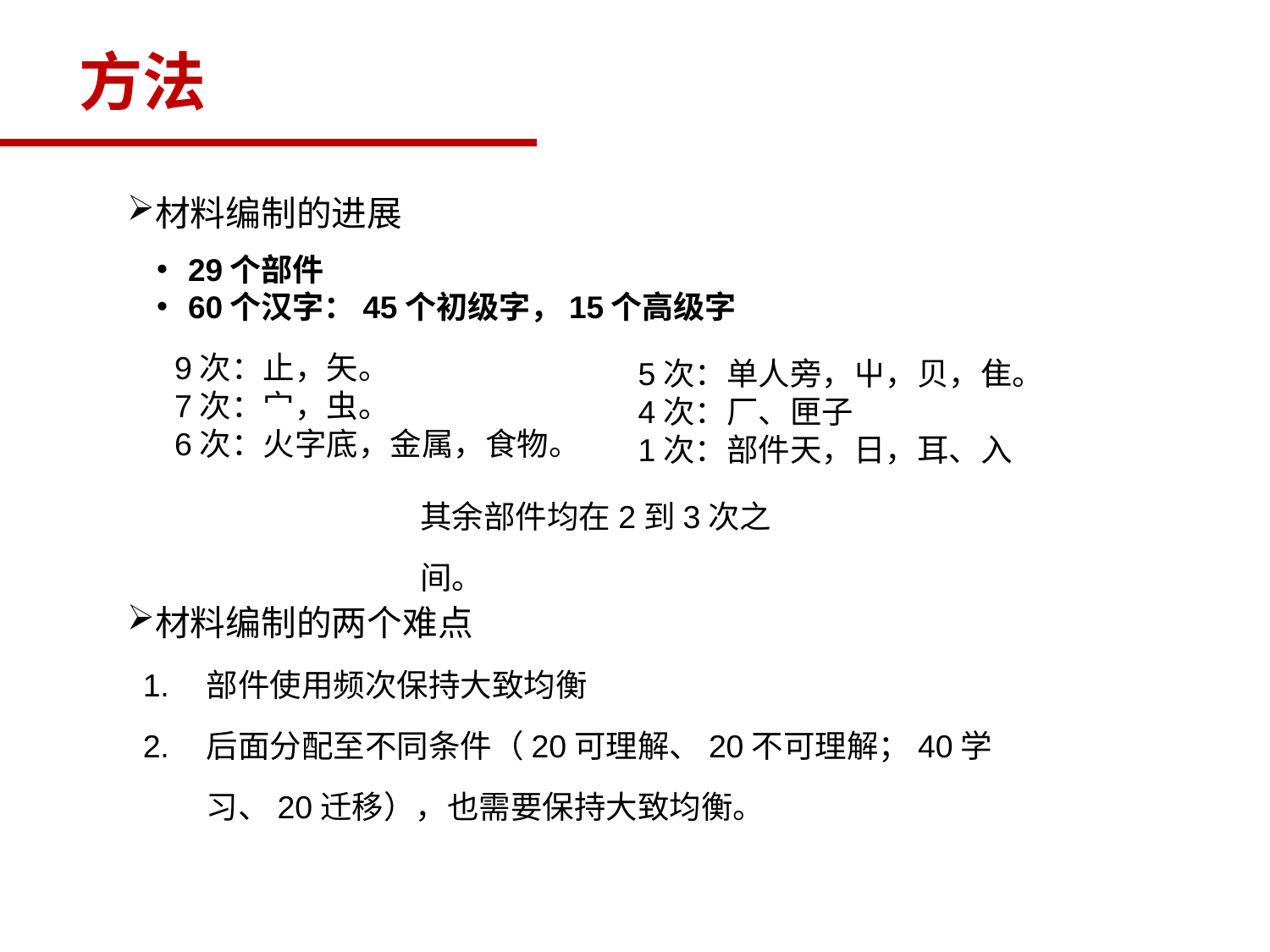

方法
材料编制的进展
29个部件
60个汉字：45个初级字，15个高级字
9次：止，矢。
7次：宀，虫。
6次：火字底，金属，食物。
5次：单人旁，屮，贝，隹。
4次：厂、匣子
1次：部件天，日，耳、入
其余部件均在2到3次之间。
材料编制的两个难点
部件使用频次保持大致均衡
后面分配至不同条件（20可理解、20不可理解；40学习、20迁移），也需要保持大致均衡。